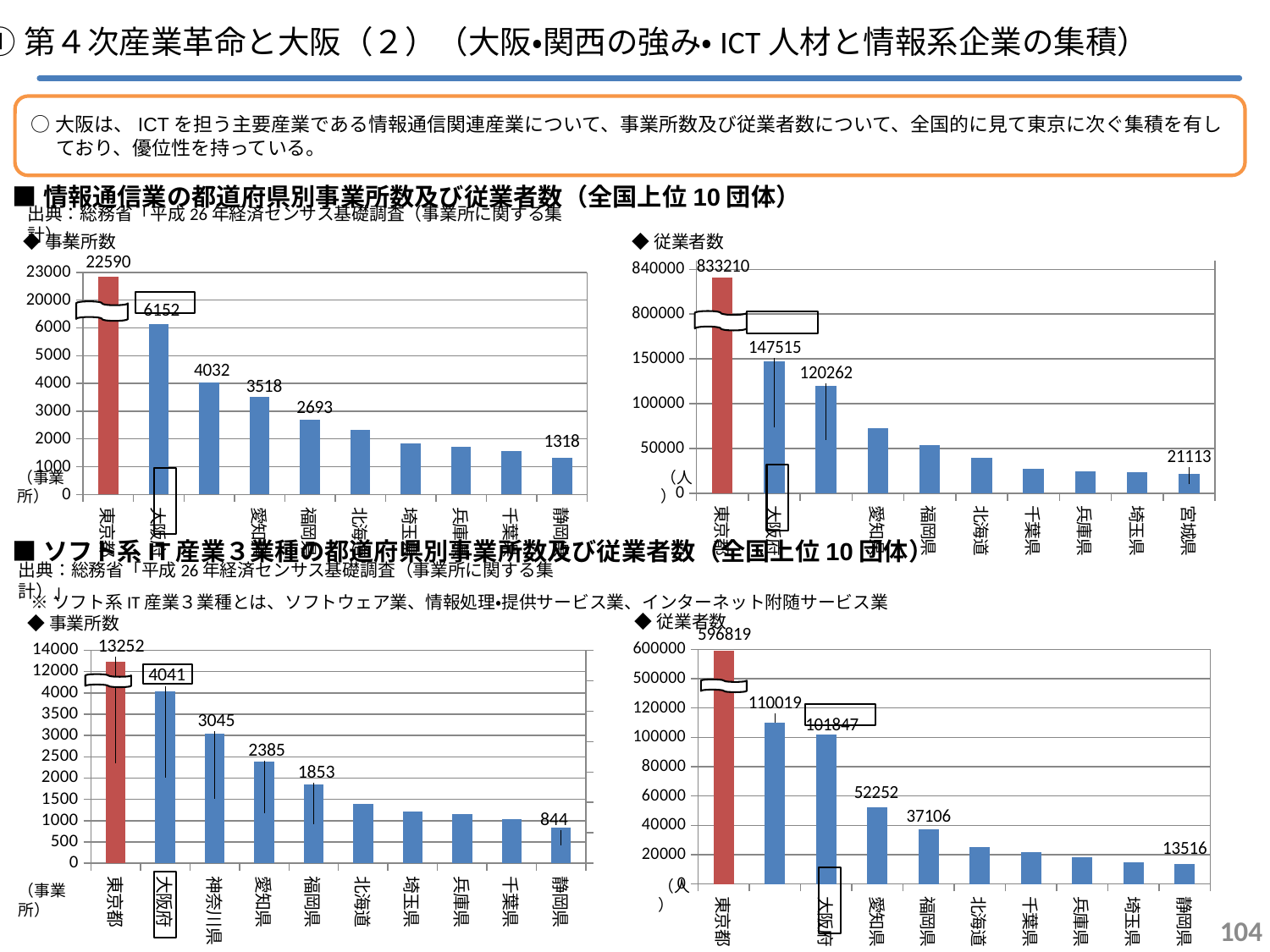

①第４次産業革命と大阪（２）（大阪・関西の強み・ICT人材と情報系企業の集積）
○大阪は、ICTを担う主要産業である情報通信関連産業について、事業所数及び従業者数について、全国的に見て東京に次ぐ集積を有しており、優位性を持っている。
■情報通信業の都道府県別事業所数及び従業者数（全国上位10団体）
出典：総務省「平成26年経済センサス基礎調査（事業所に関する集計）」
◆従業者数
◆事業所数

### Chart

| Category |  |  |
|---|---|---|
| 東京都 | None | 22590.0 |
| 大阪府 | 6152.0 | None |
| 神奈川県 | 4032.0 | None |
| 愛知県 | 3518.0 | None |
| 福岡県 | 2693.0 | None |
| 北海道 | 2327.0 | None |
| 埼玉県 | 1834.0 | None |
| 兵庫県 | 1721.0 | None |
| 千葉県 | 1560.0 | None |
| 静岡県 | 1318.0 | None |

### Chart

| Category | 情報通信業の従業者数 | 情報通信業の従業者数 |
|---|---|---|
| 東京都 | None | 833210.0 |
| 大阪府 | 147515.0 | None |
| 神奈川県 | 120262.0 | None |
| 愛知県 | 72649.0 | None |
| 福岡県 | 53923.0 | None |
| 北海道 | 39929.0 | None |
| 千葉県 | 27630.0 | None |
| 兵庫県 | 24854.0 | None |
| 埼玉県 | 23236.0 | None |
| 宮城県 | 21113.0 | None |

（事業所）
（人）

■ソフト系IT産業３業種の都道府県別事業所数及び従業者数（全国上位10団体）
出典：総務省「平成26年経済センサス基礎調査（事業所に関する集計）」
※ソフト系IT産業３業種とは、ソフトウェア業、情報処理・提供サービス業、インターネット附随サービス業
◆従業者数
◆事業所数

### Chart

| Category |  |  |
|---|---|---|
| 東京都 | None | 596819.0 |
| 神奈川県 | 110019.0 | None |
| 大阪府 | 101847.0 | None |
| 愛知県 | 52252.0 | None |
| 福岡県 | 37106.0 | None |
| 北海道 | 25230.0 | None |
| 千葉県 | 21750.0 | None |
| 兵庫県 | 18495.0 | None |
| 埼玉県 | 15016.0 | None |
| 静岡県 | 13516.0 | None |

### Chart

| Category | ソフト系IT産業３業種の事業所数 | ソフト系IT産業３業種の事業所数 |
|---|---|---|
| 東京都 | None | 13252.0 |
| 大阪府 | 4041.0 | None |
| 神奈川県 | 3045.0 | None |
| 愛知県 | 2385.0 | None |
| 福岡県 | 1853.0 | None |
| 北海道 | 1387.0 | None |
| 埼玉県 | 1213.0 | None |
| 兵庫県 | 1147.0 | None |
| 千葉県 | 1032.0 | None |
| 静岡県 | 844.0 | None |

（人）
（事業所）
104